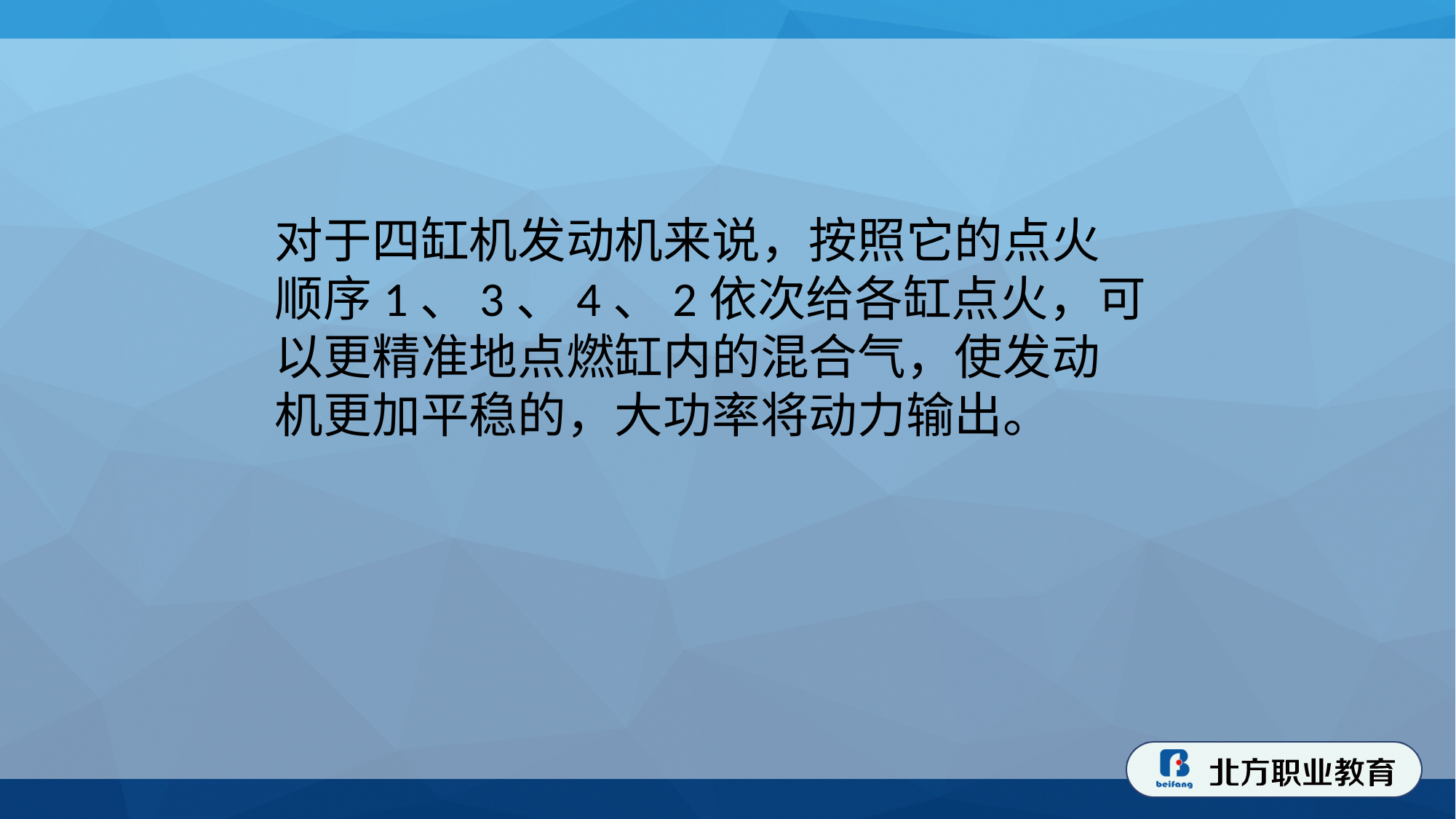

对于四缸机发动机来说，按照它的点火顺序1、3、4、2依次给各缸点火，可以更精准地点燃缸内的混合气，使发动机更加平稳的，大功率将动力输出。